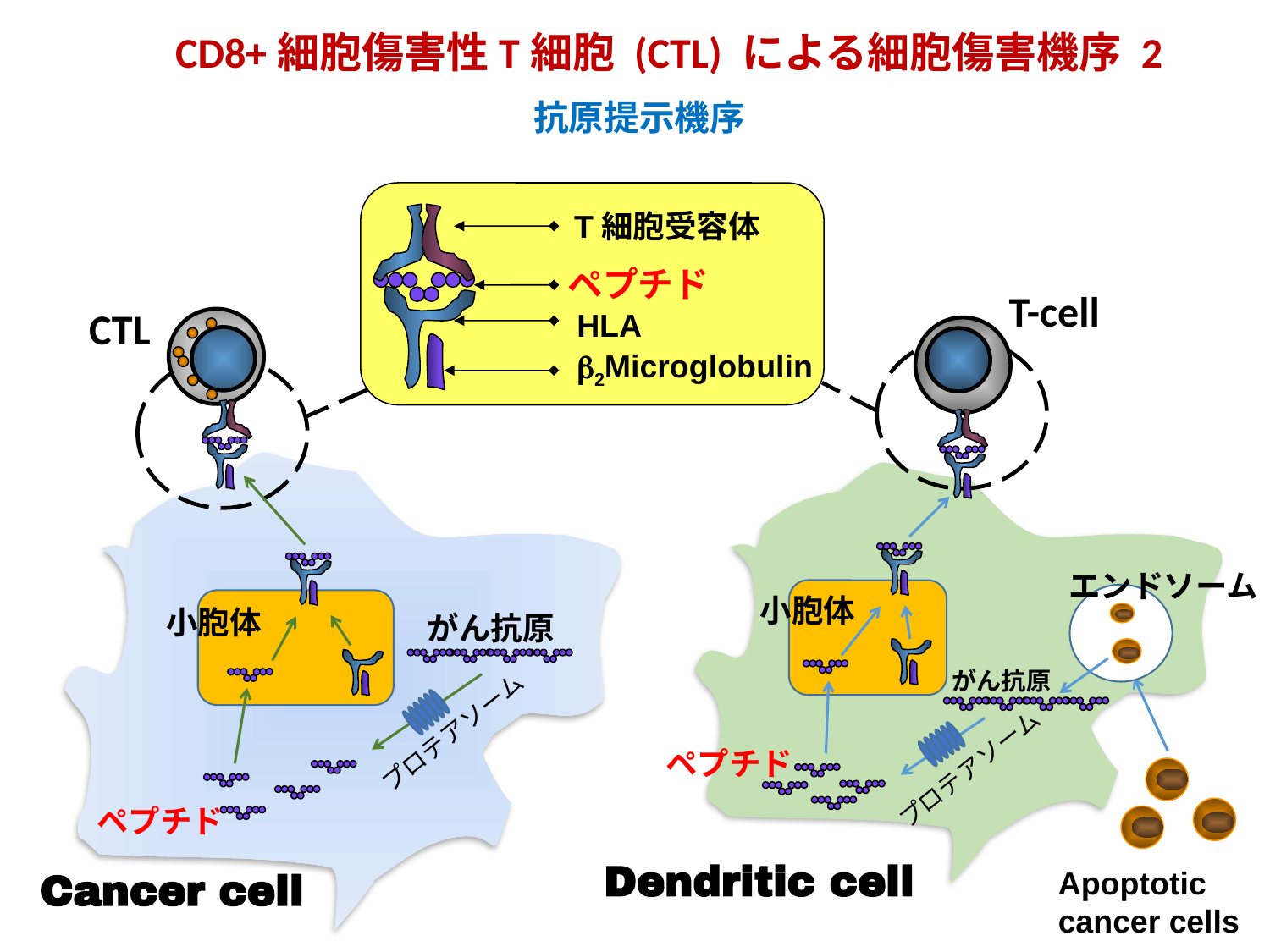

CD8+細胞傷害性T細胞 (CTL) による細胞傷害機序 2
抗原提示機序

T細胞受容体

ペプチド

HLA

β2Microglobulin

T-cell

エンドソーム

小胞体

がん抗原

ペプチド
プロテアソーム

Dendritic cell
Apoptotic
cancer cells
CTL

小胞体
がん抗原

プロテアソーム

ペプチド

Cancer cell